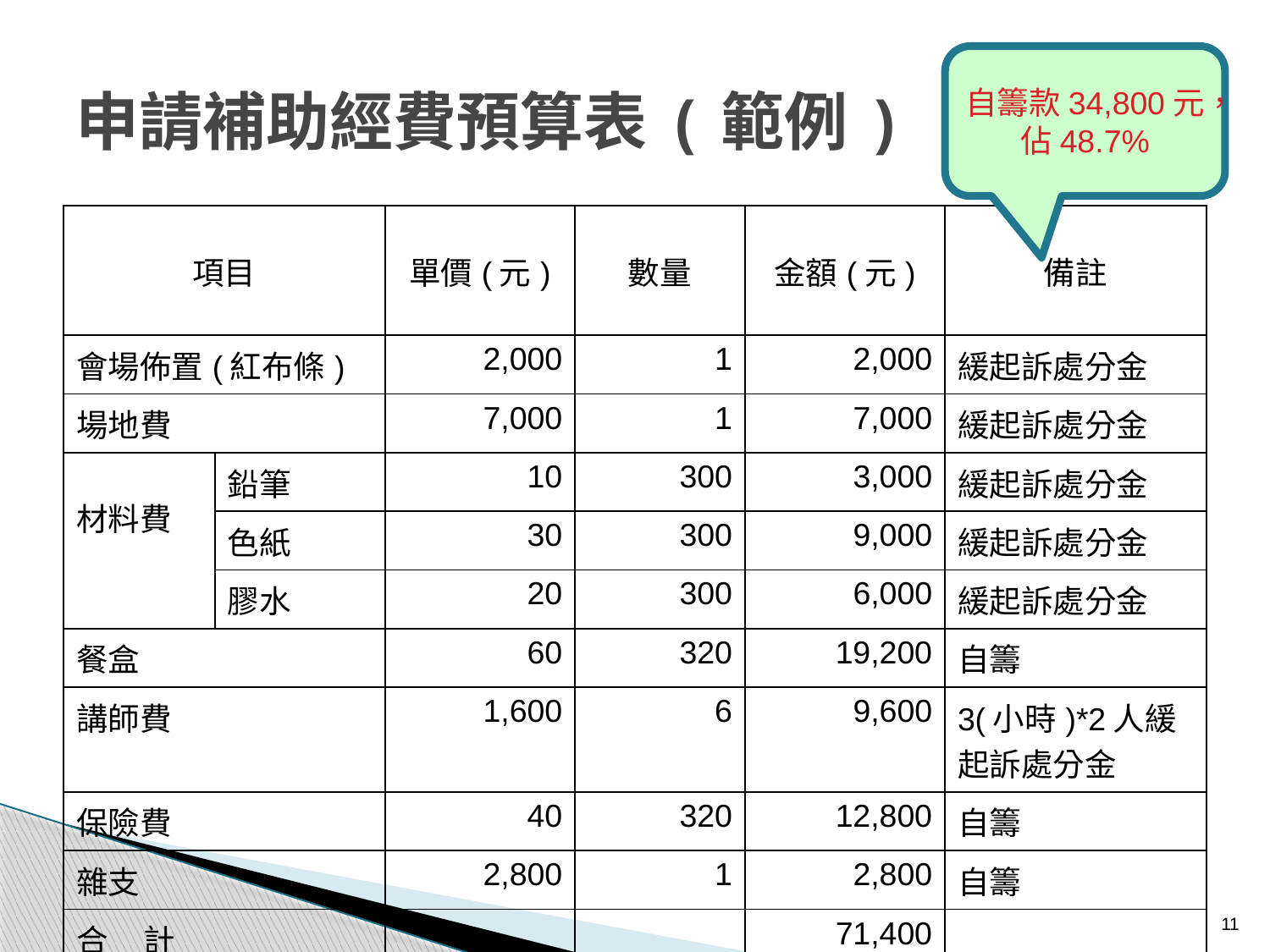

# 申請補助經費預算表(範例)
自籌款34,800元，佔48.7%
| 項目 |  | 單價(元) | 數量 | 金額(元) | 備註 |
| --- | --- | --- | --- | --- | --- |
| 會場佈置(紅布條) |  | 2,000 | 1 | 2,000 | 緩起訴處分金 |
| 場地費 |  | 7,000 | 1 | 7,000 | 緩起訴處分金 |
| 材料費 | 鉛筆 | 10 | 300 | 3,000 | 緩起訴處分金 |
|  | 色紙 | 30 | 300 | 9,000 | 緩起訴處分金 |
|  | 膠水 | 20 | 300 | 6,000 | 緩起訴處分金 |
| 餐盒 |  | 60 | 320 | 19,200 | 自籌 |
| 講師費 |  | 1,600 | 6 | 9,600 | 3(小時)\*2人緩起訴處分金 |
| 保險費 |  | 40 | 320 | 12,800 | 自籌 |
| 雜支 |  | 2,800 | 1 | 2,800 | 自籌 |
| 合 計 |  |  |  | 71,400 |  |
11